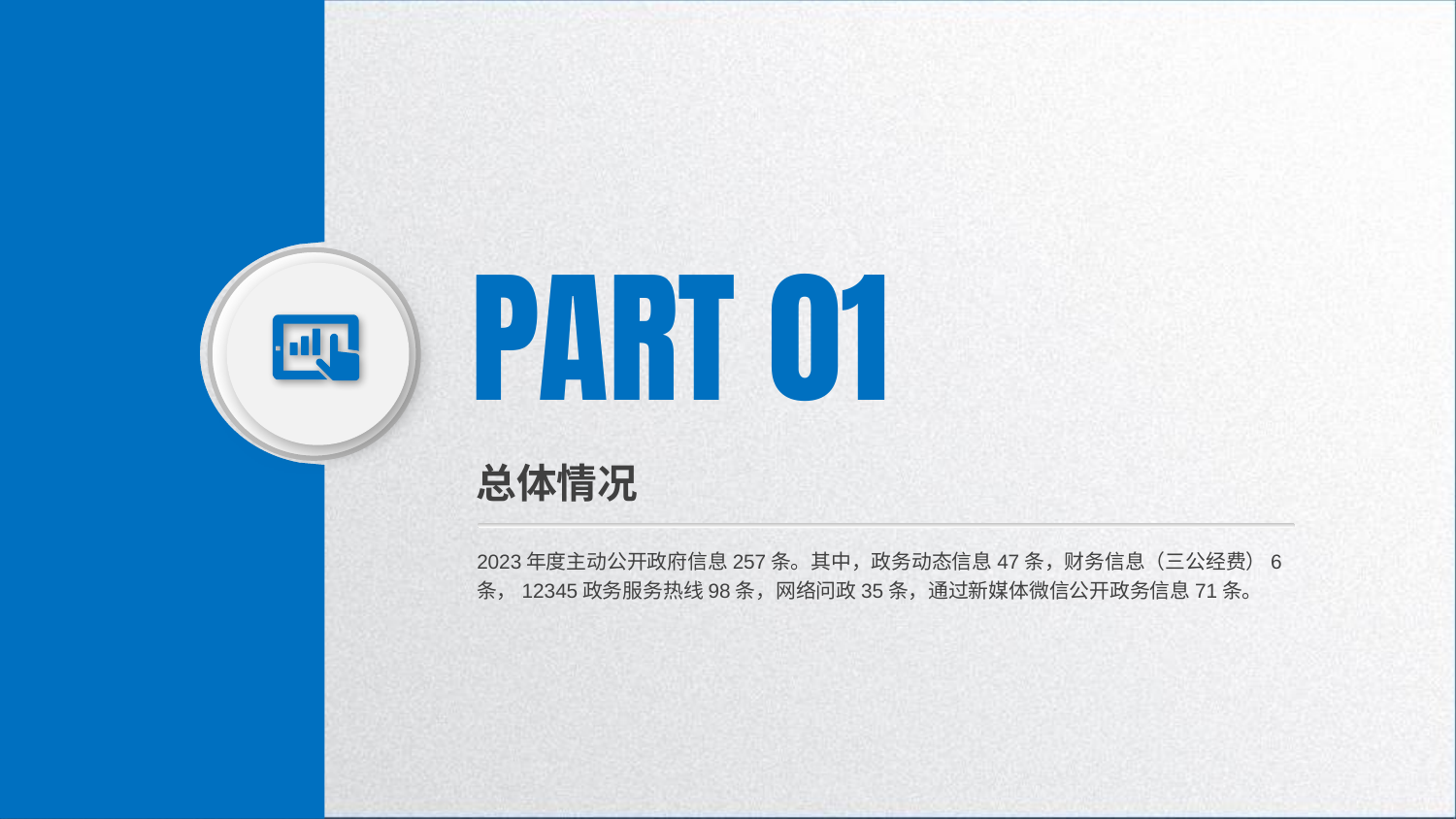

PART 01
总体情况

2023年度主动公开政府信息257条。其中，政务动态信息47条，财务信息（三公经费）6条，12345政务服务热线98条，网络问政35条，通过新媒体微信公开政务信息71条。